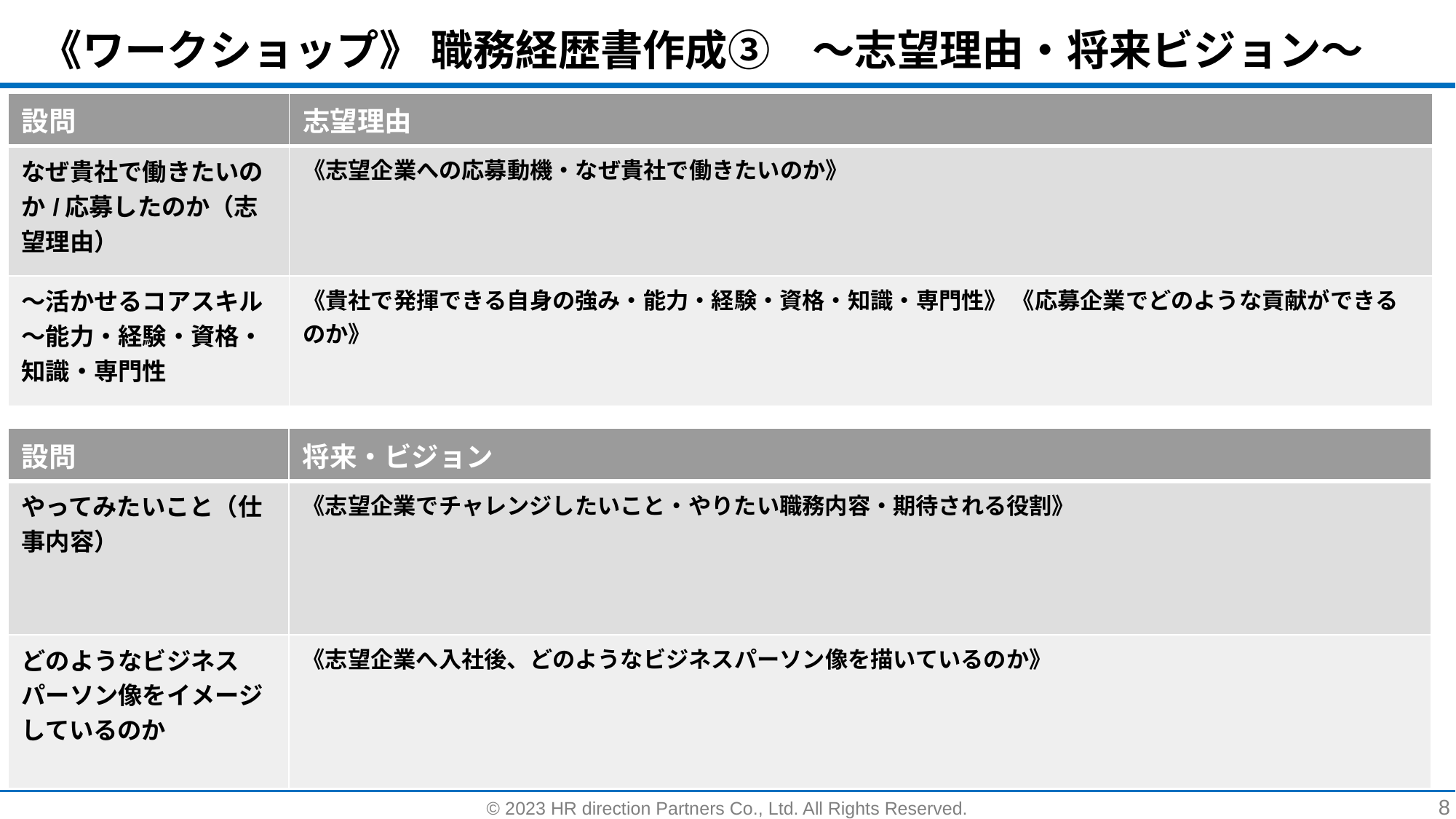

# 《ワークショップ》 職務経歴書作成③　～志望理由・将来ビジョン～
| 設問 | 志望理由 |
| --- | --- |
| なぜ貴社で働きたいのか/応募したのか（志望理由） | 《志望企業への応募動機・なぜ貴社で働きたいのか》 |
| ～活かせるコアスキル～能力・経験・資格・知識・専門性 | 《貴社で発揮できる自身の強み・能力・経験・資格・知識・専門性》 《応募企業でどのような貢献ができるのか》 |
| 設問 | 将来・ビジョン |
| --- | --- |
| やってみたいこと（仕事内容） | 《志望企業でチャレンジしたいこと・やりたい職務内容・期待される役割》 |
| どのようなビジネスパーソン像をイメージしているのか | 《志望企業へ入社後、どのようなビジネスパーソン像を描いているのか》 |